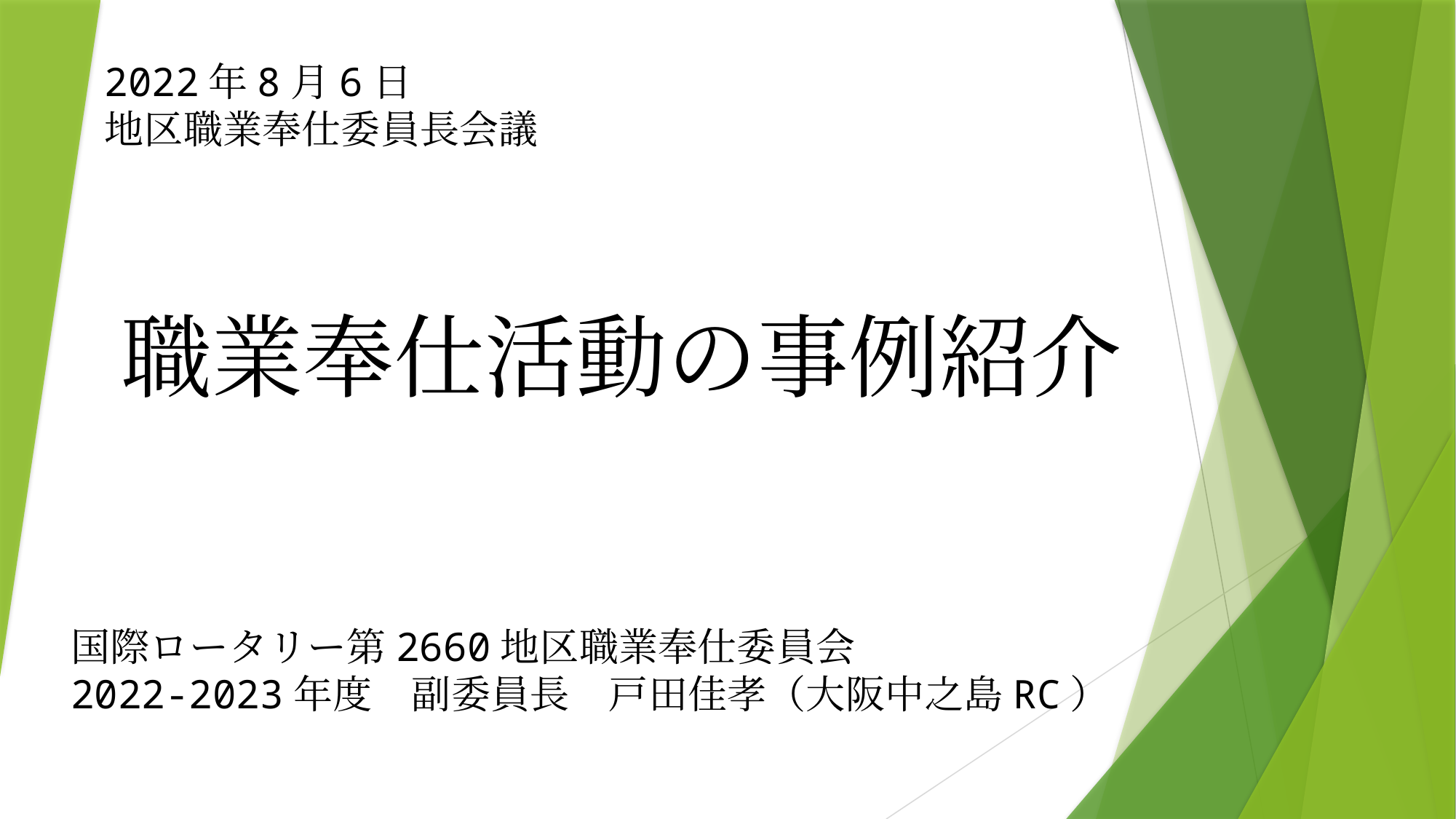

2022年8月6日
地区職業奉仕委員長会議
# 職業奉仕活動の事例紹介
国際ロータリー第2660地区職業奉仕委員会
2022-2023年度　副委員長　戸田佳孝（大阪中之島RC）